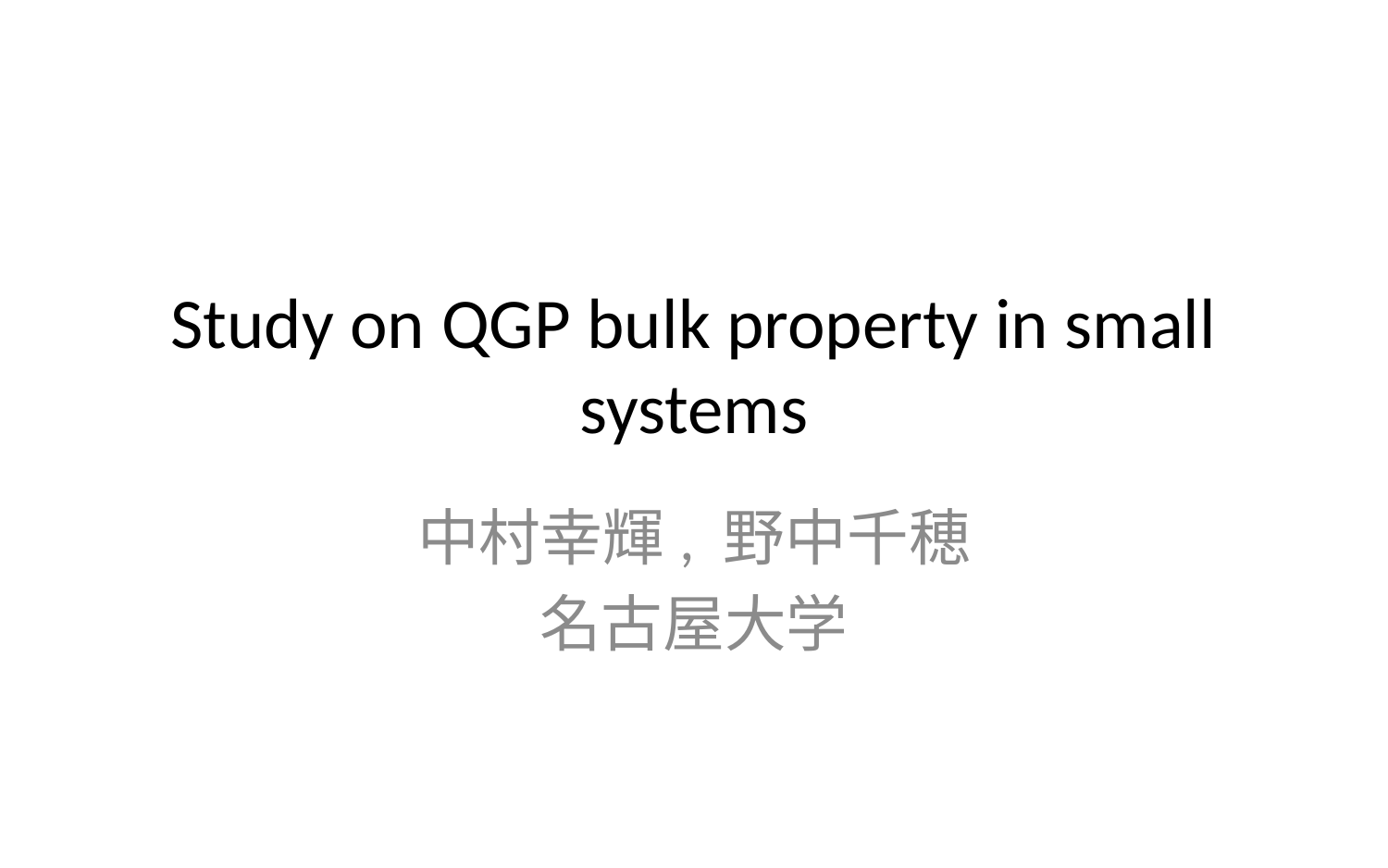

# Study on QGP bulk property in small systems
中村幸輝, 野中千穂
名古屋大学